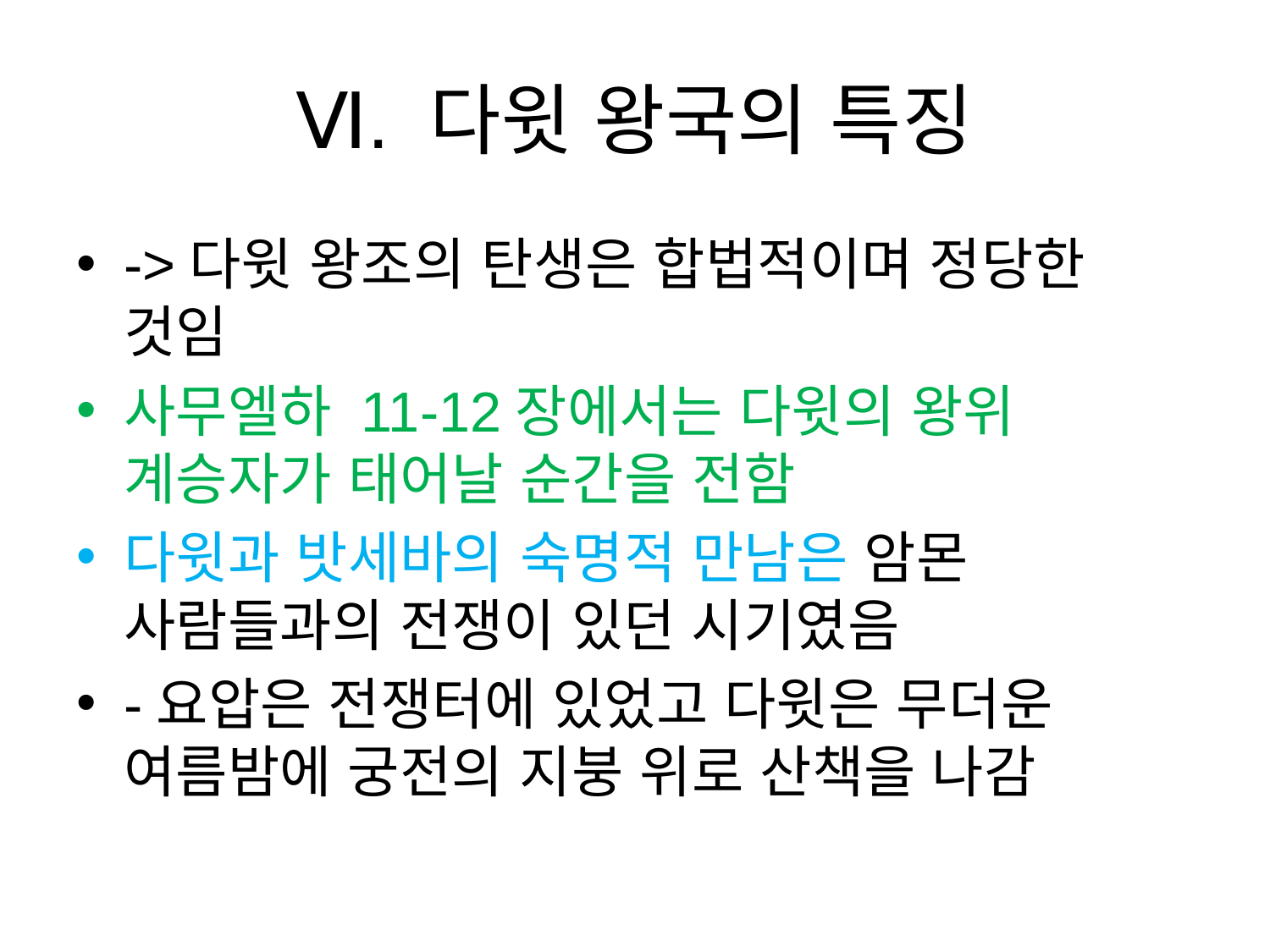

# Ⅵ. 다윗 왕국의 특징
->다윗 왕조의 탄생은 합법적이며 정당한 것임
사무엘하 11-12장에서는 다윗의 왕위 계승자가 태어날 순간을 전함
다윗과 밧세바의 숙명적 만남은 암몬 사람들과의 전쟁이 있던 시기였음
-요압은 전쟁터에 있었고 다윗은 무더운 여름밤에 궁전의 지붕 위로 산책을 나감